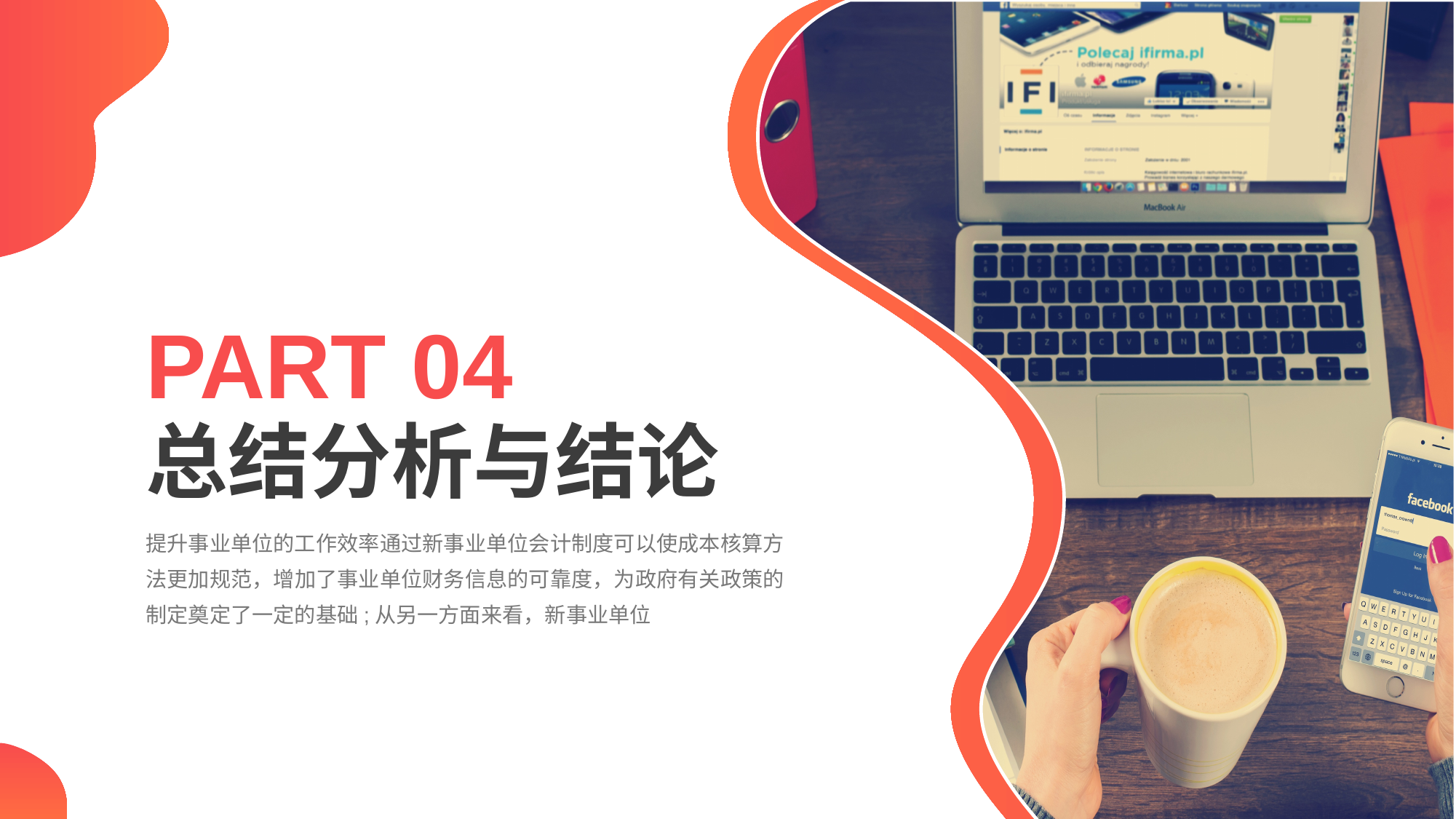

PART 04
总结分析与结论
提升事业单位的工作效率通过新事业单位会计制度可以使成本核算方法更加规范，增加了事业单位财务信息的可靠度，为政府有关政策的制定奠定了一定的基础;从另一方面来看，新事业单位